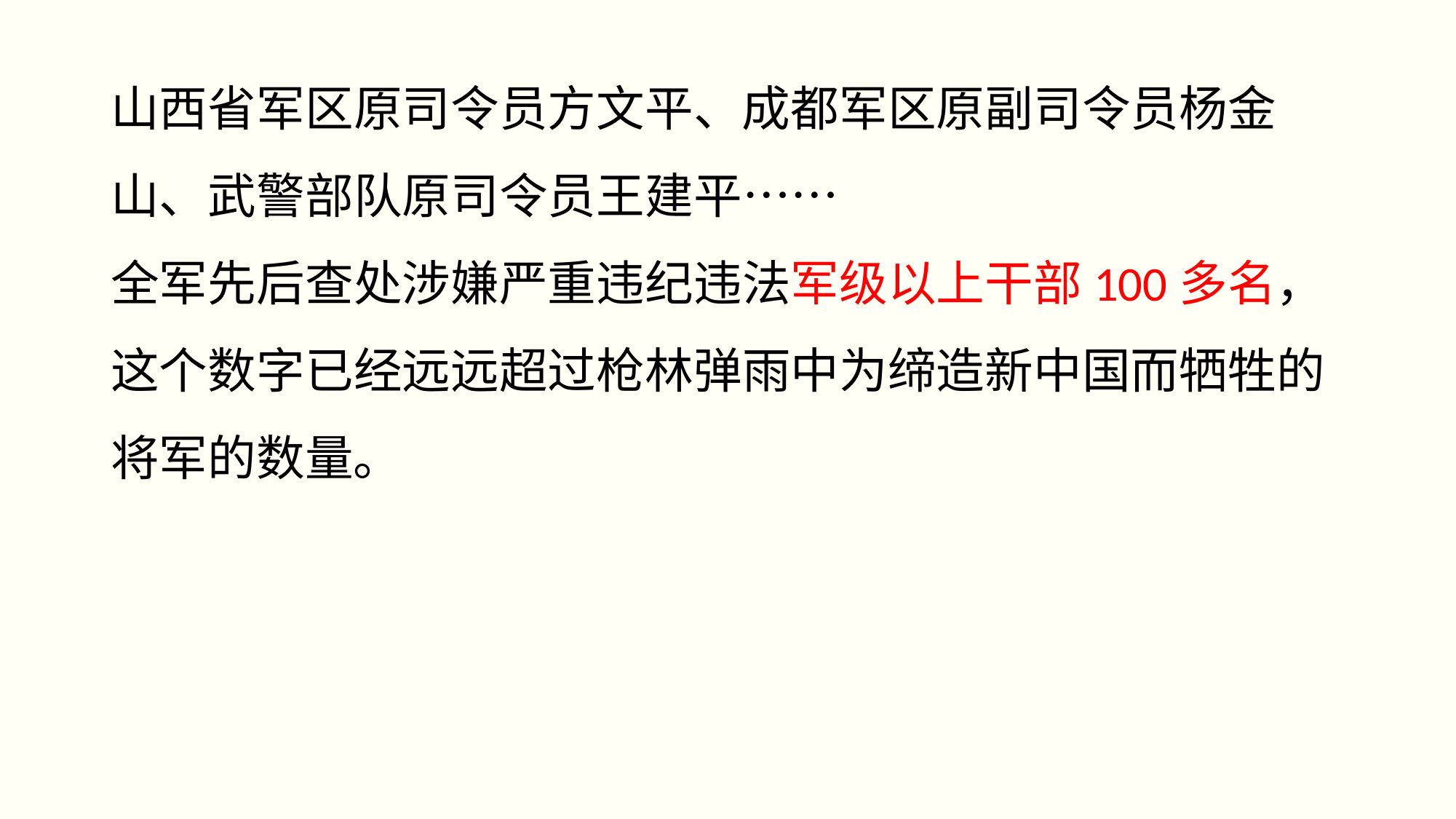

# 山西省军区原司令员方文平、成都军区原副司令员杨金山、武警部队原司令员王建平…… 全军先后查处涉嫌严重违纪违法军级以上干部100多名，这个数字已经远远超过枪林弹雨中为缔造新中国而牺牲的将军的数量。